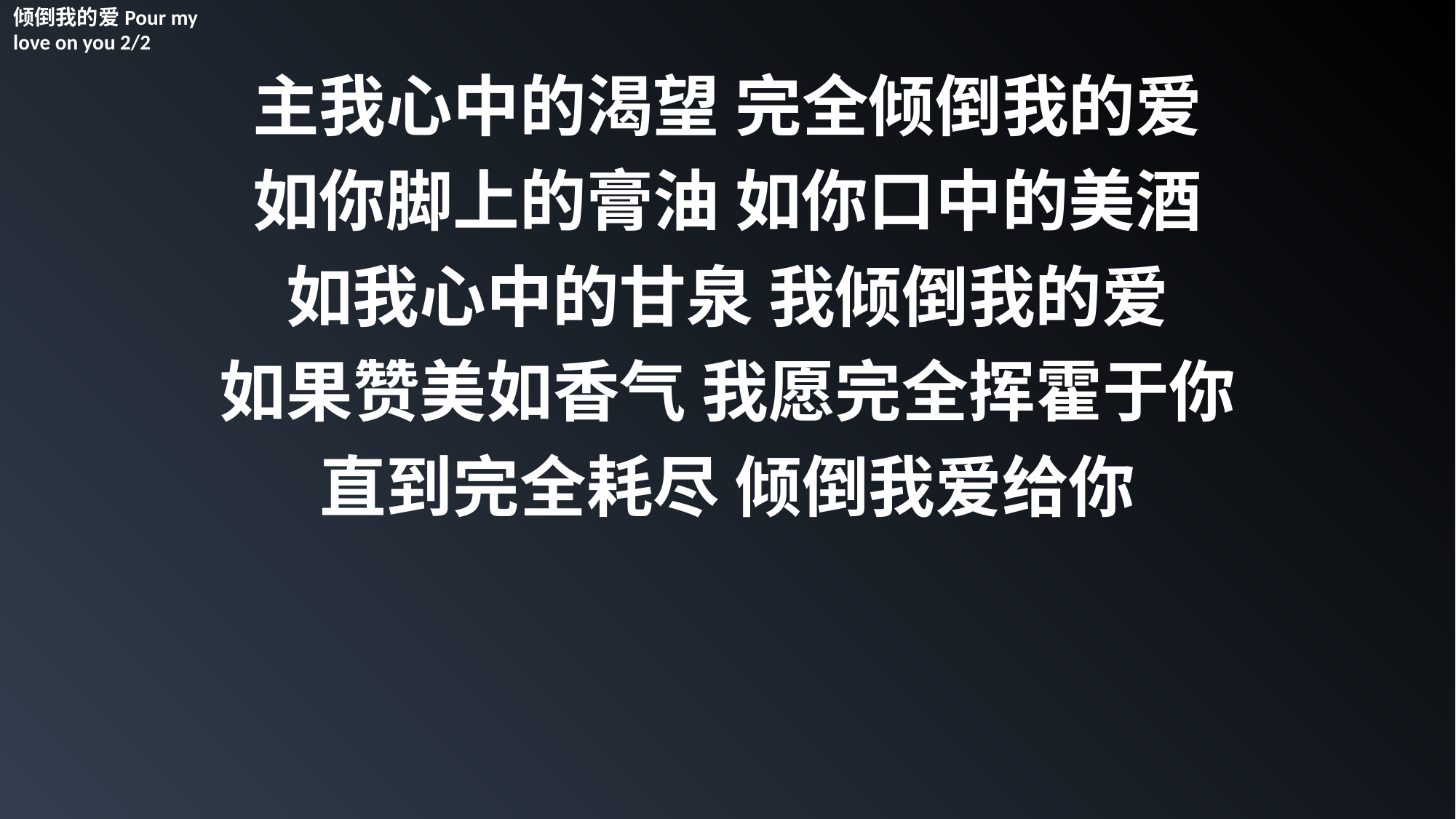

倾倒我的爱Pour my love on you 2/2
主我心中的渴望 完全倾倒我的爱
如你脚上的膏油 如你口中的美酒
如我心中的甘泉 我倾倒我的爱
如果赞美如香气 我愿完全挥霍于你
直到完全耗尽 倾倒我爱给你